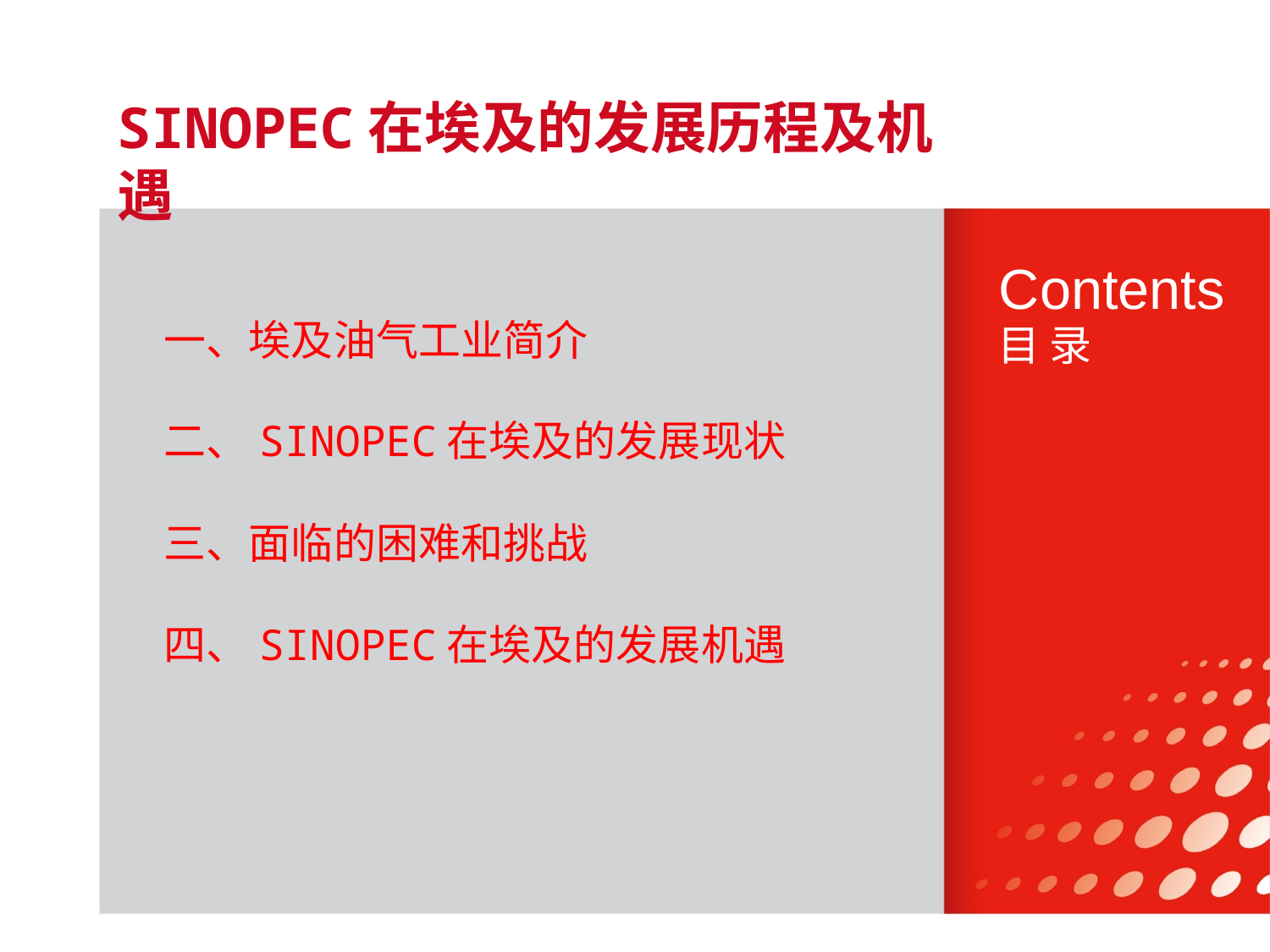

SINOPEC在埃及的发展历程及机遇
Contents
一、埃及油气工业简介
二、SINOPEC在埃及的发展现状
三、面临的困难和挑战
四、SINOPEC在埃及的发展机遇

目 录